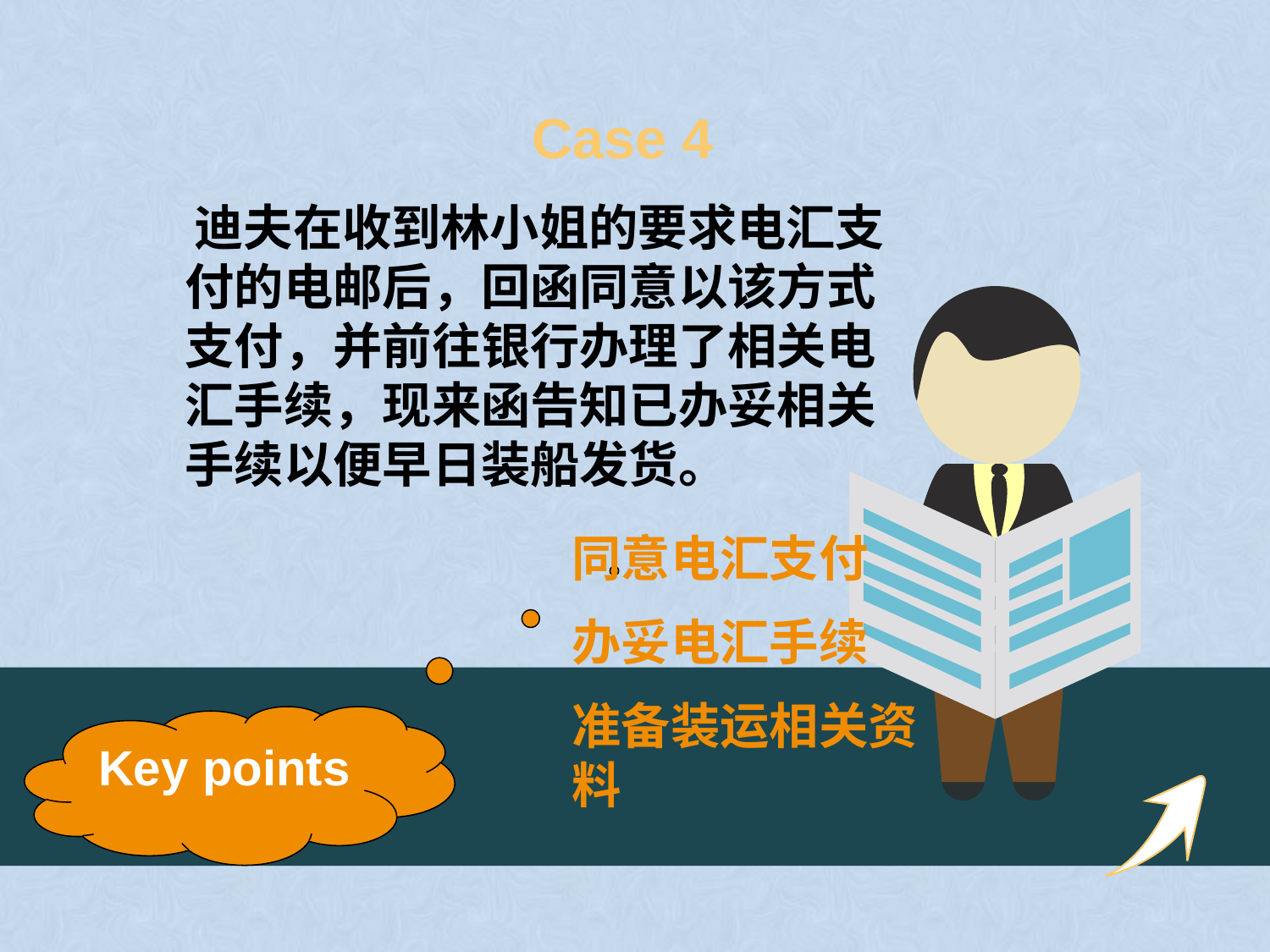

Case 4
    迪夫在收到林小姐的要求电汇支付的电邮后，回函同意以该方式支付，并前往银行办理了相关电汇手续，现来函告知已办妥相关手续以便早日装船发货。
同意电汇支付
办妥电汇手续
准备装运相关资料
Key points